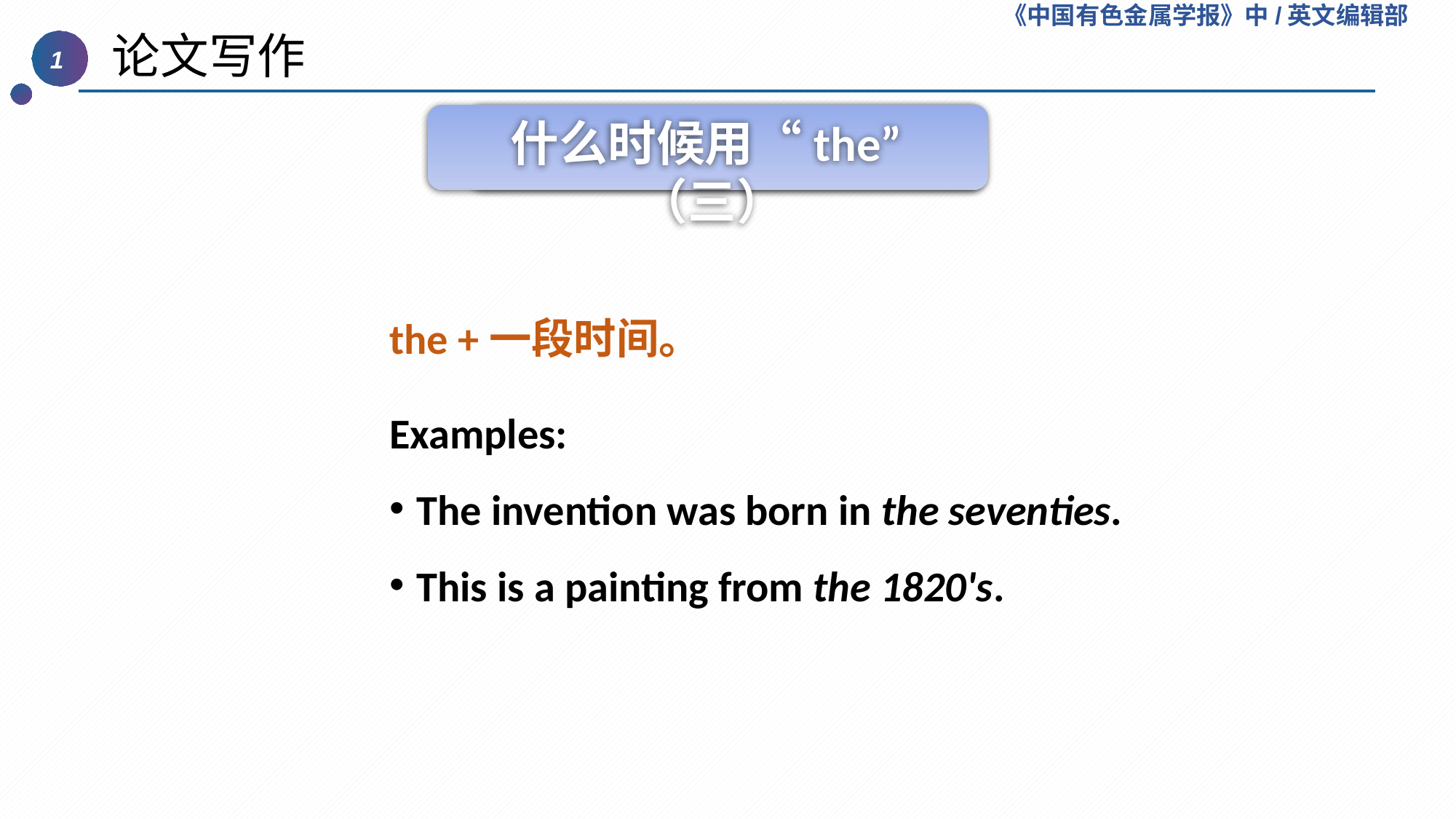

《中国有色金属学报》中/英文编辑部
      论文写作

1

什么时候用“the”（三）

什么时候用“the”
the +一段时间。
Examples:
The invention was born in the seventies.
This is a painting from the 1820's.